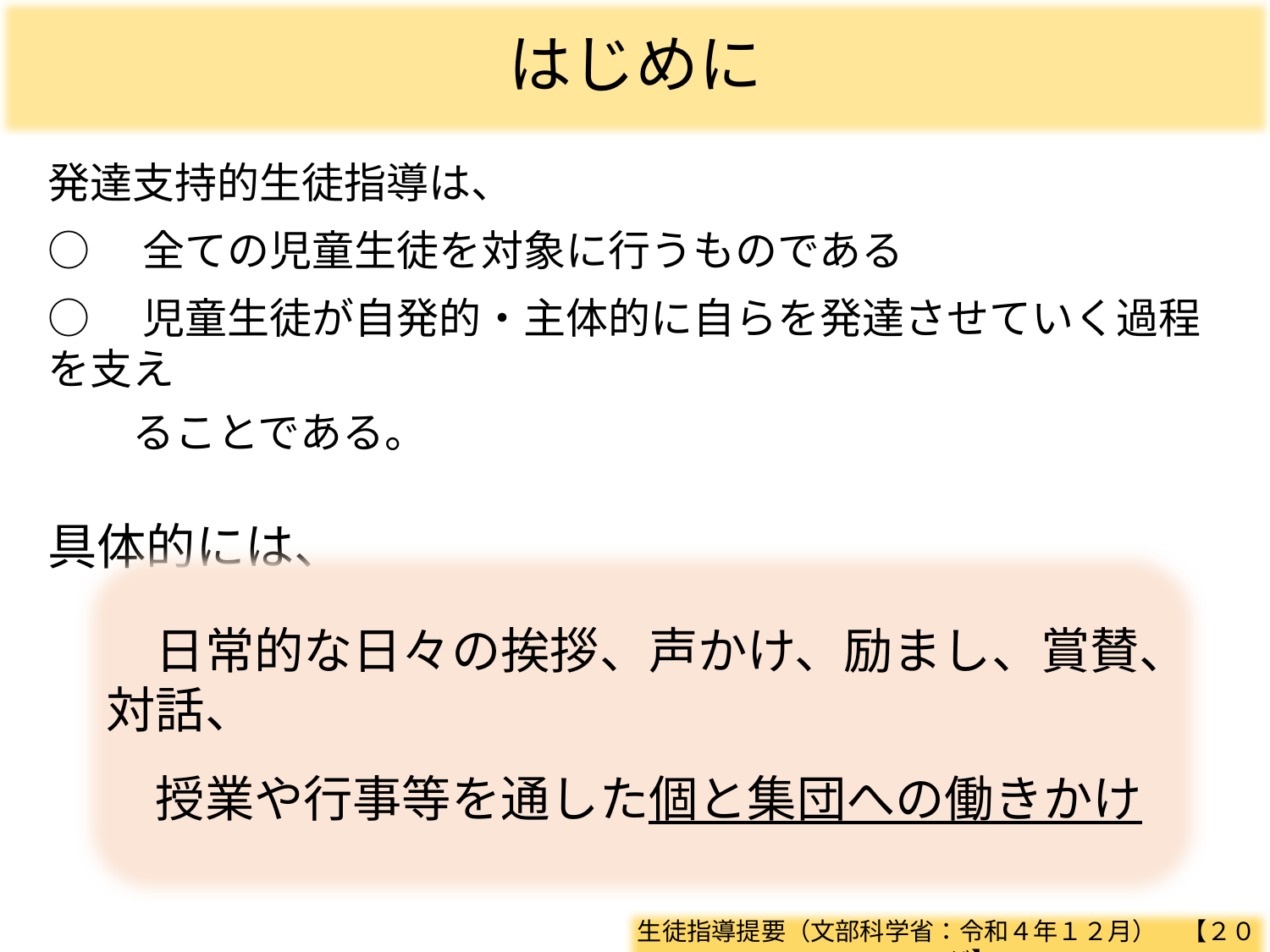

はじめに
発達支持的生徒指導は、

○　全ての児童生徒を対象に行うものである

○　児童生徒が自発的・主体的に自らを発達させていく過程を支え

　　ることである。

具体的には、

　日常的な日々の挨拶、声かけ、励まし、賞賛、対話、

　授業や行事等を通した個と集団への働きかけ
生徒指導提要（文部科学省：令和４年１２月）　【２０ページ】